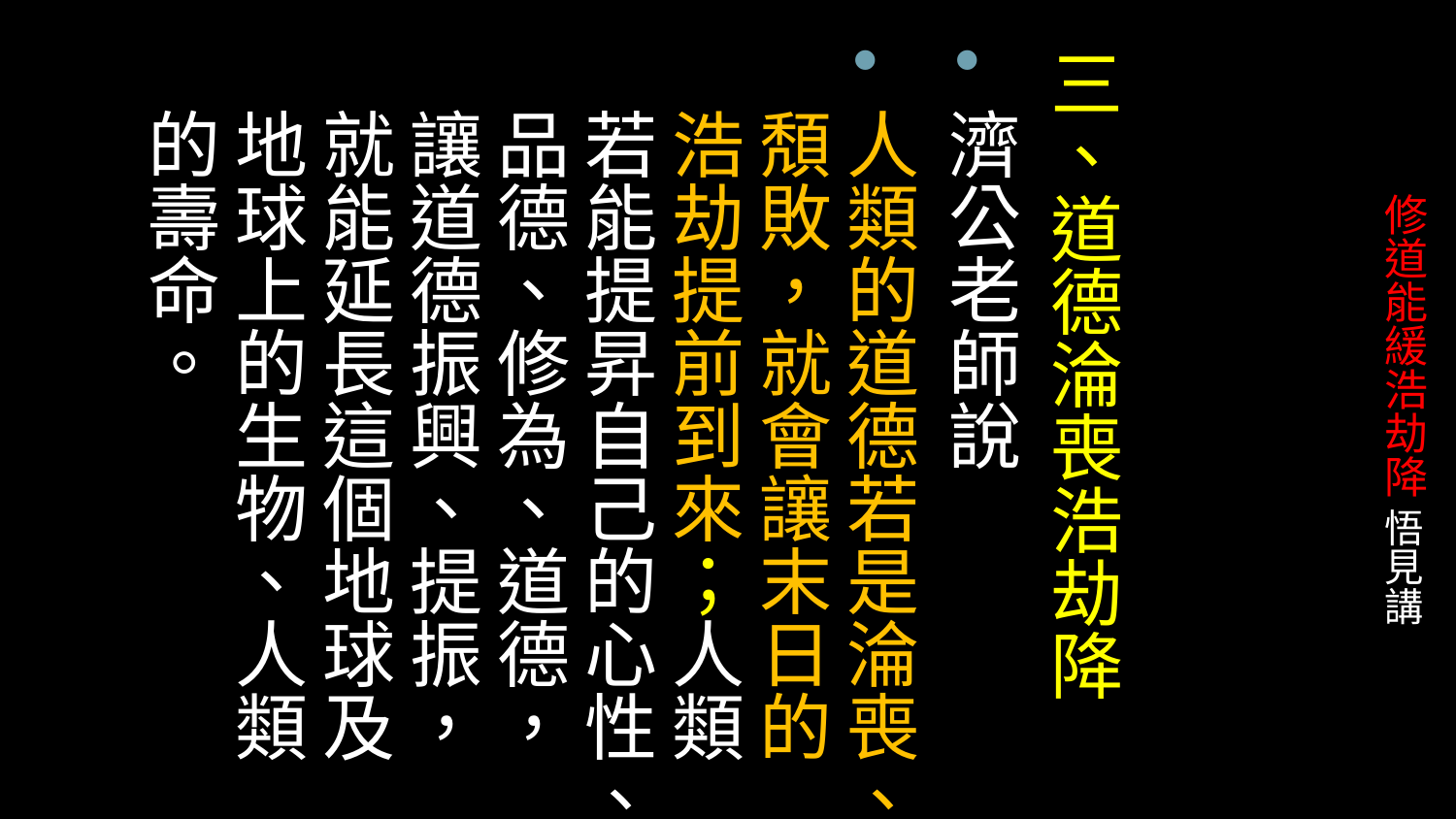

# 修道能緩浩劫降 悟見講
三、道德淪喪浩劫降
濟公老師說
人類的道德若是淪喪、頽敗，就會讓末日的浩劫提前到來；人類若能提昇自己的心性、品德、修為、道德，讓道德振興、提振，就能延長這個地球及地球上的生物、人類的壽命。